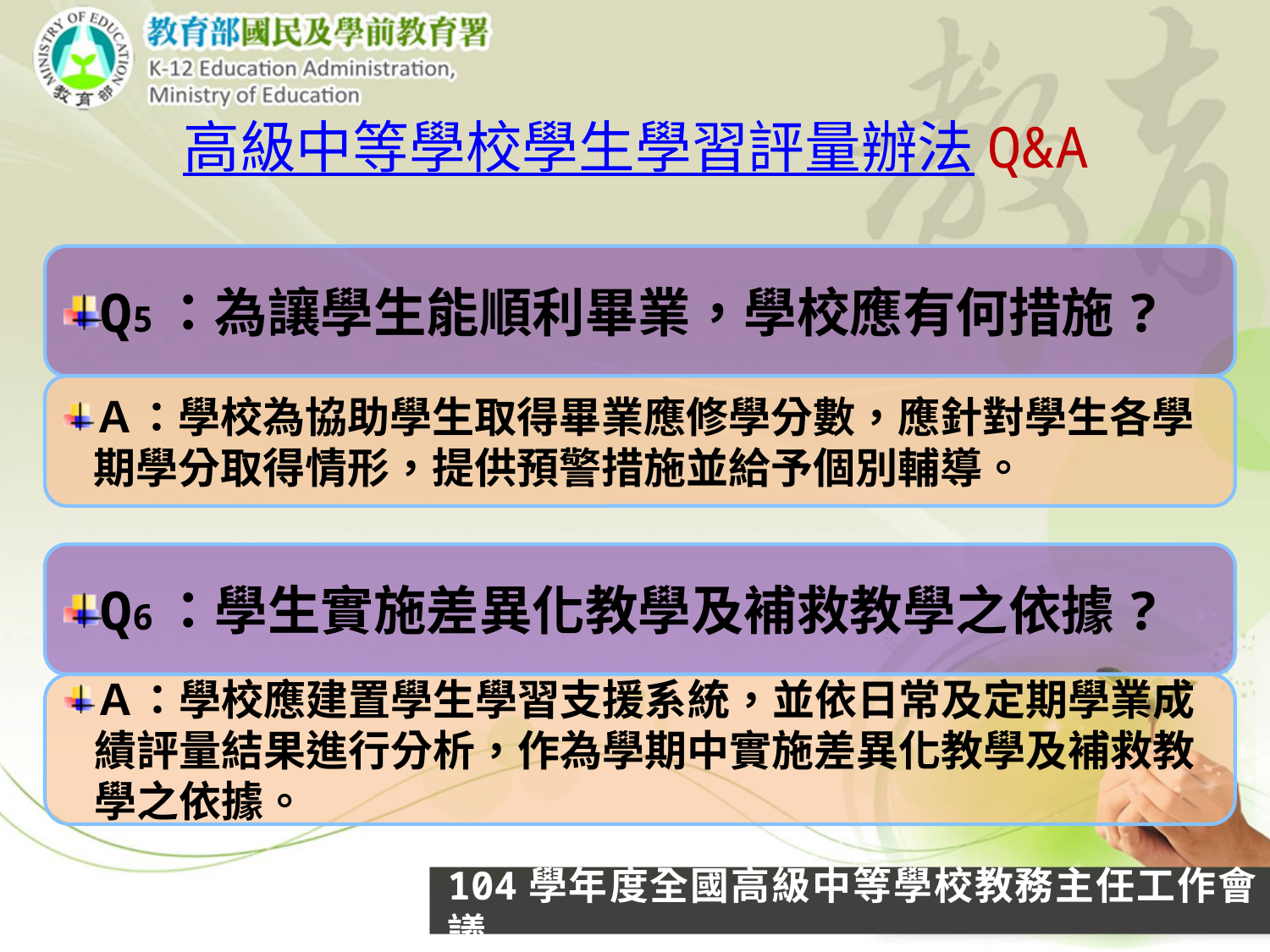

# 高級中等學校學生學習評量辦法Q&A
Q5：為讓學生能順利畢業，學校應有何措施?
Ａ：學校為協助學生取得畢業應修學分數，應針對學生各學期學分取得情形，提供預警措施並給予個別輔導。
Q6：學生實施差異化教學及補救教學之依據?
Ａ：學校應建置學生學習支援系統，並依日常及定期學業成績評量結果進行分析，作為學期中實施差異化教學及補救教學之依據。
104學年度全國高級中等學校教務主任工作會議
36
36